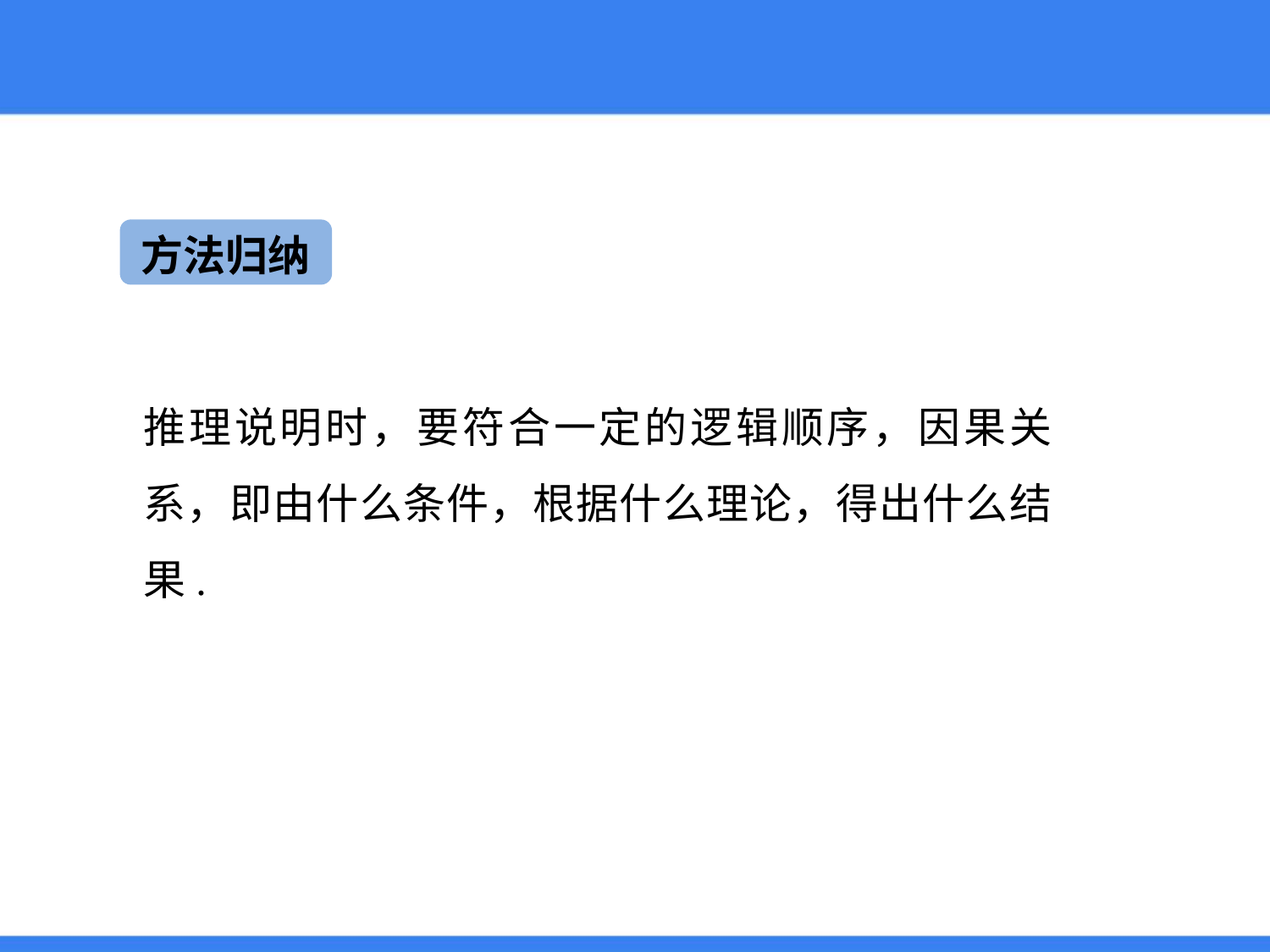

方法归纳
推理说明时，要符合一定的逻辑顺序，因果关系，即由什么条件，根据什么理论，得出什么结果.